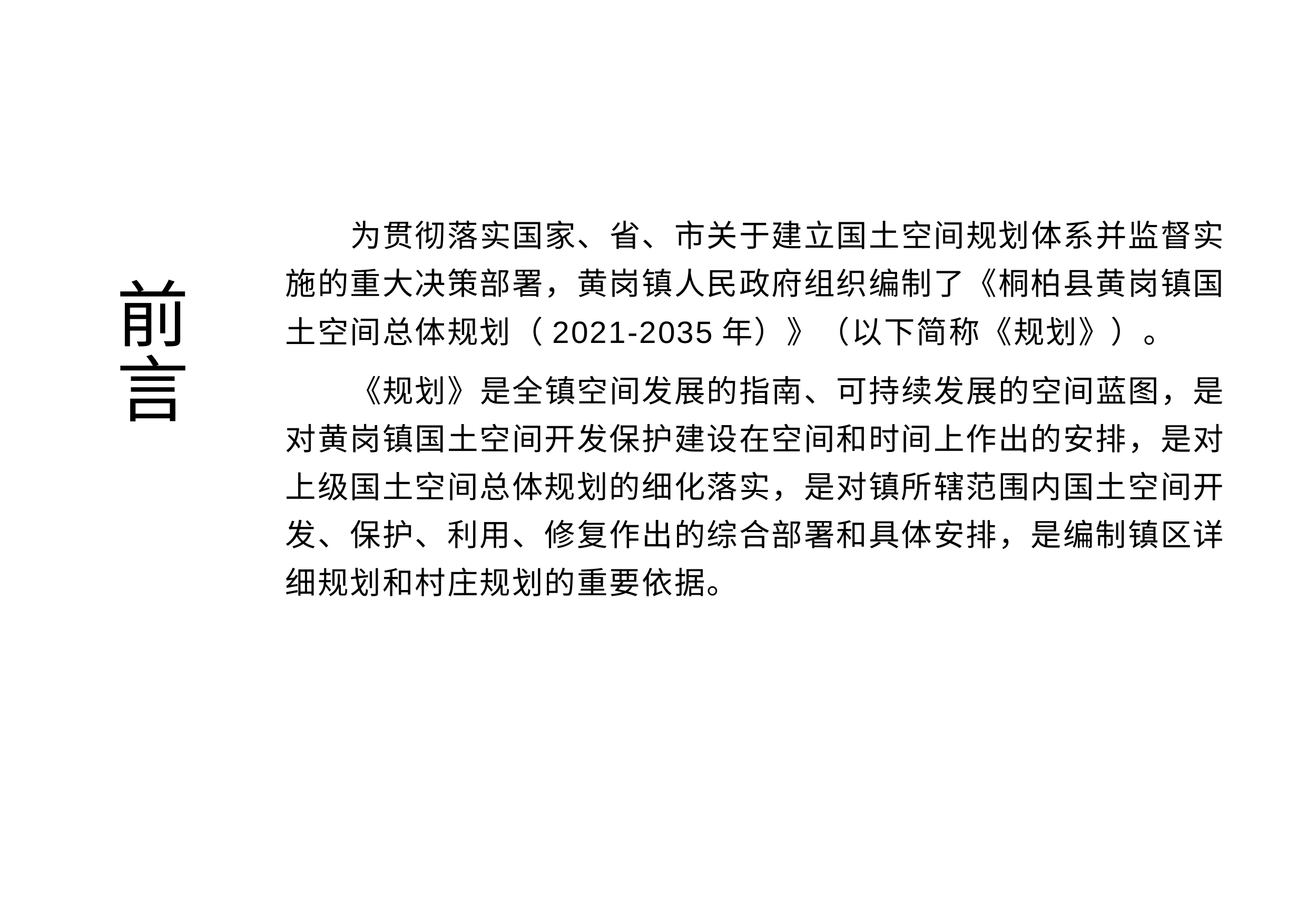

为贯彻落实国家、省、市关于建立国土空间规划体系并监督实施的重大决策部署，黄岗镇人民政府组织编制了《桐柏县黄岗镇国土空间总体规划（2021-2035年）》（以下简称《规划》）。
《规划》是全镇空间发展的指南、可持续发展的空间蓝图，是对黄岗镇国土空间开发保护建设在空间和时间上作出的安排，是对上级国土空间总体规划的细化落实，是对镇所辖范围内国土空间开发、保护、利用、修复作出的综合部署和具体安排，是编制镇区详细规划和村庄规划的重要依据。
前言
3